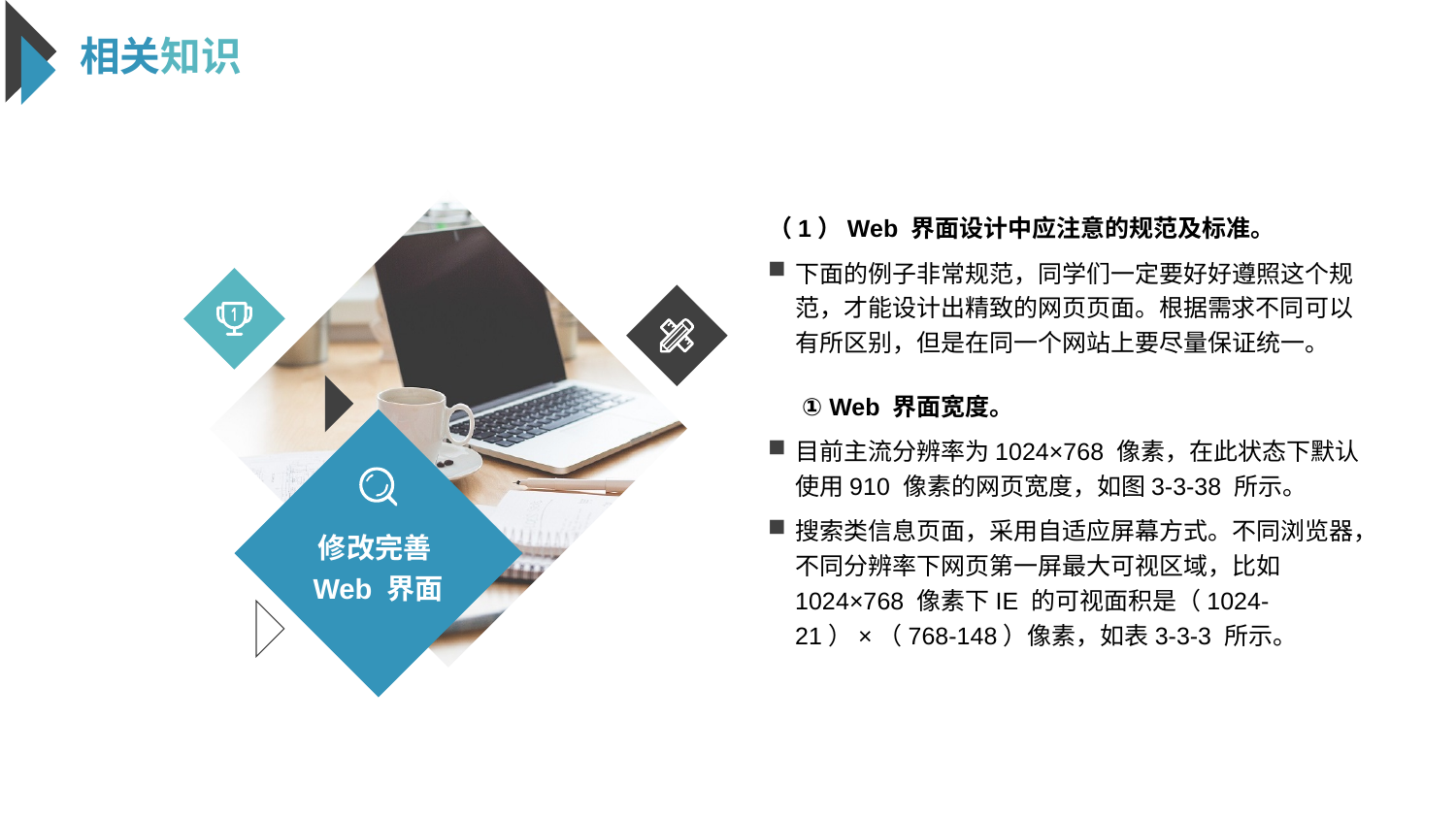

相关知识

（1）Web 界面设计中应注意的规范及标准。
下面的例子非常规范，同学们一定要好好遵照这个规范，才能设计出精致的网页页面。根据需求不同可以有所区别，但是在同一个网站上要尽量保证统一。

     ① Web 界面宽度。
目前主流分辨率为1024×768 像素，在此状态下默认使用910 像素的网页宽度，如图3-3-38 所示。
搜索类信息页面，采用自适应屏幕方式。不同浏览器，不同分辨率下网页第一屏最大可视区域，比如1024×768 像素下IE 的可视面积是（1024-21）×（768-148）像素，如表3-3-3 所示。

修改完善Web 界面